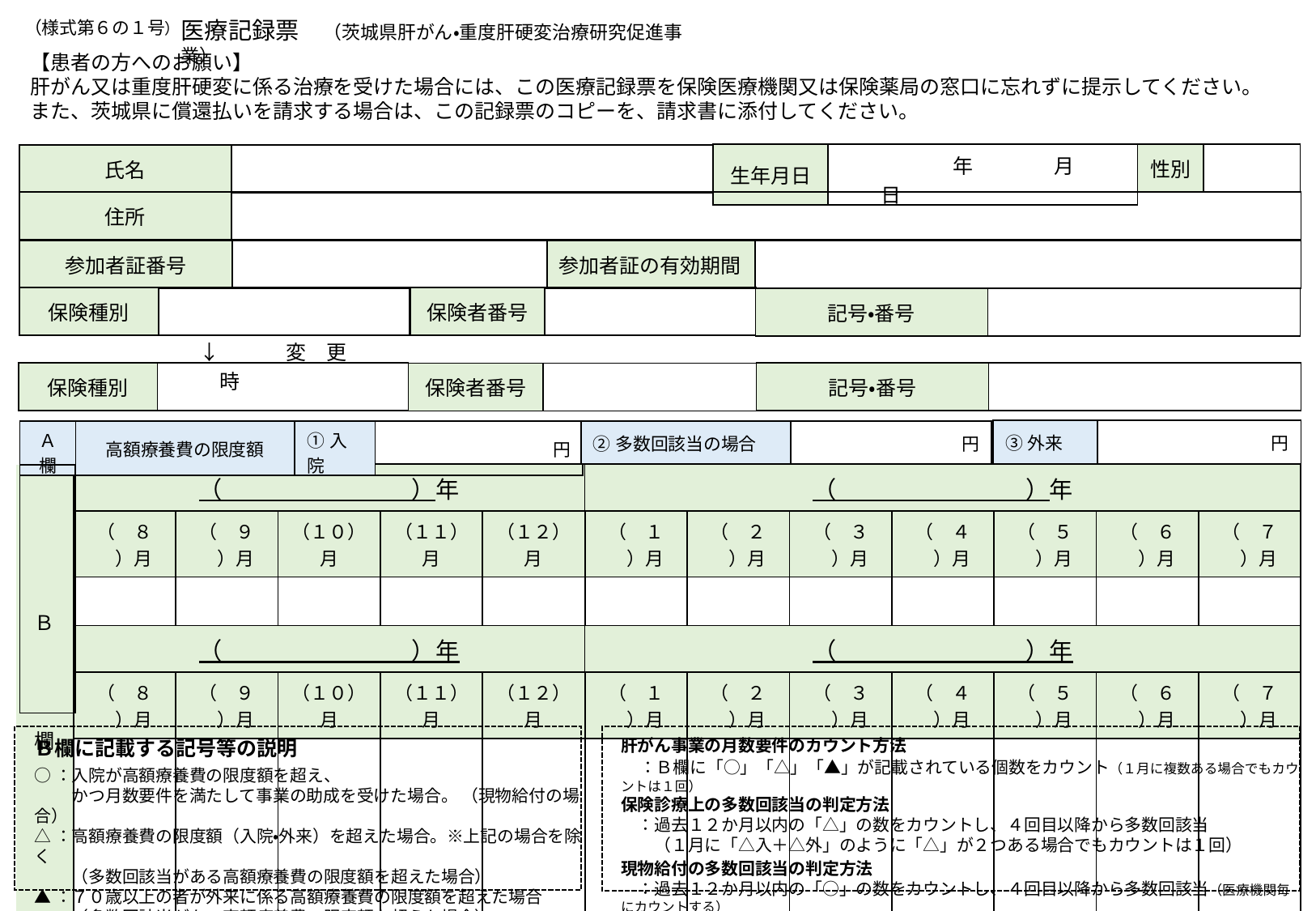

医療記録票　（茨城県肝がん・重度肝硬変治療研究促進事業）
（様式第６の１号）
【患者の方へのお願い】
肝がん又は重度肝硬変に係る治療を受けた場合には、この医療記録票を保険医療機関又は保険薬局の窓口に忘れずに提示してください。
また、茨城県に償還払いを請求する場合は、この記録票のコピーを、請求書に添付してください。
| 生年月日 | 年　　　　月　　　　日 |
| --- | --- |
| 性別 |  |
| --- | --- |
| 氏名 |  |
| --- | --- |
| 住所 |  |
| --- | --- |
| 参加者証番号 |  | 参加者証の有効期間 |  |
| --- | --- | --- | --- |
| 保険者番号 |  |
| --- | --- |
| 保険種別 |  |
| --- | --- |
| 記号・番号 |  |
| --- | --- |
| ↓　　　変　更　時 |  |
| --- | --- |
| 保険種別 |  |
| --- | --- |
| 記号・番号 |  |
| --- | --- |
| 保険者番号 |  |
| --- | --- |
| ③外来 | 円 |
| --- | --- |
| ②多数回該当の場合 | 円 |
| --- | --- |
| Ａ欄 | 高額療養費の限度額 | ①入院 | 円 |
| --- | --- | --- | --- |
| Ｂ　　　欄 | （　　　　　　　　）年 |  |  |  |  | （　　　　　　　　）年 |  |  |  |  |  |  |
| --- | --- | --- | --- | --- | --- | --- | --- | --- | --- | --- | --- | --- |
|  | （　８　）月 | （　９　）月 | （１０）月 | （１１）月 | （１２）月 | （　１　）月 | （　２　）月 | （　３　）月 | （　４　）月 | （　５　）月 | （　６　）月 | （　７　）月 |
|  |  |  |  |  |  |  |  |  |  |  |  |  |
|  | （　　　　　　　　）年 |  |  |  |  | （　　　　　　　　）年 |  |  |  |  |  |  |
|  | （　８　）月 | （　９　）月 | （１０）月 | （１１）月 | （１２）月 | （　１　）月 | （　２　）月 | （　３　）月 | （　４　）月 | （　５　）月 | （　６　）月 | （　７　）月 |
|  |  |  |  |  |  |  |  |  |  |  |  |  |
|  |
| --- |

肝がん事業の月数要件のカウント方法
　：Ｂ欄に「○」「△」「▲」が記載されている個数をカウント（１月に複数ある場合でもカウントは１回）
保険診療上の多数回該当の判定方法
　：過去１２か月以内の「△」の数をカウントし、４回目以降から多数回該当
　　（１月に「△入＋△外」のように「△」が２つある場合でもカウントは１回）
現物給付の多数回該当の判定方法
　：過去１２か月以内の「○」の数をカウントし、４回目以降から多数回該当（医療機関毎にカウントする）

Ｂ欄に記載する記号等の説明
○：入院が高額療養費の限度額を超え、
　　 かつ月数要件を満たして事業の助成を受けた場合。 （現物給付の場合）
△：高額療養費の限度額（入院・外来）を超えた場合。※上記の場合を除く
　　 （多数回該当がある高額療養費の限度額を超えた場合）
▲：７０歳以上の者が外来に係る高額療養費の限度額を超えた場合
　　 （多数回該当がない高額療養費の限度額を超えた場合）